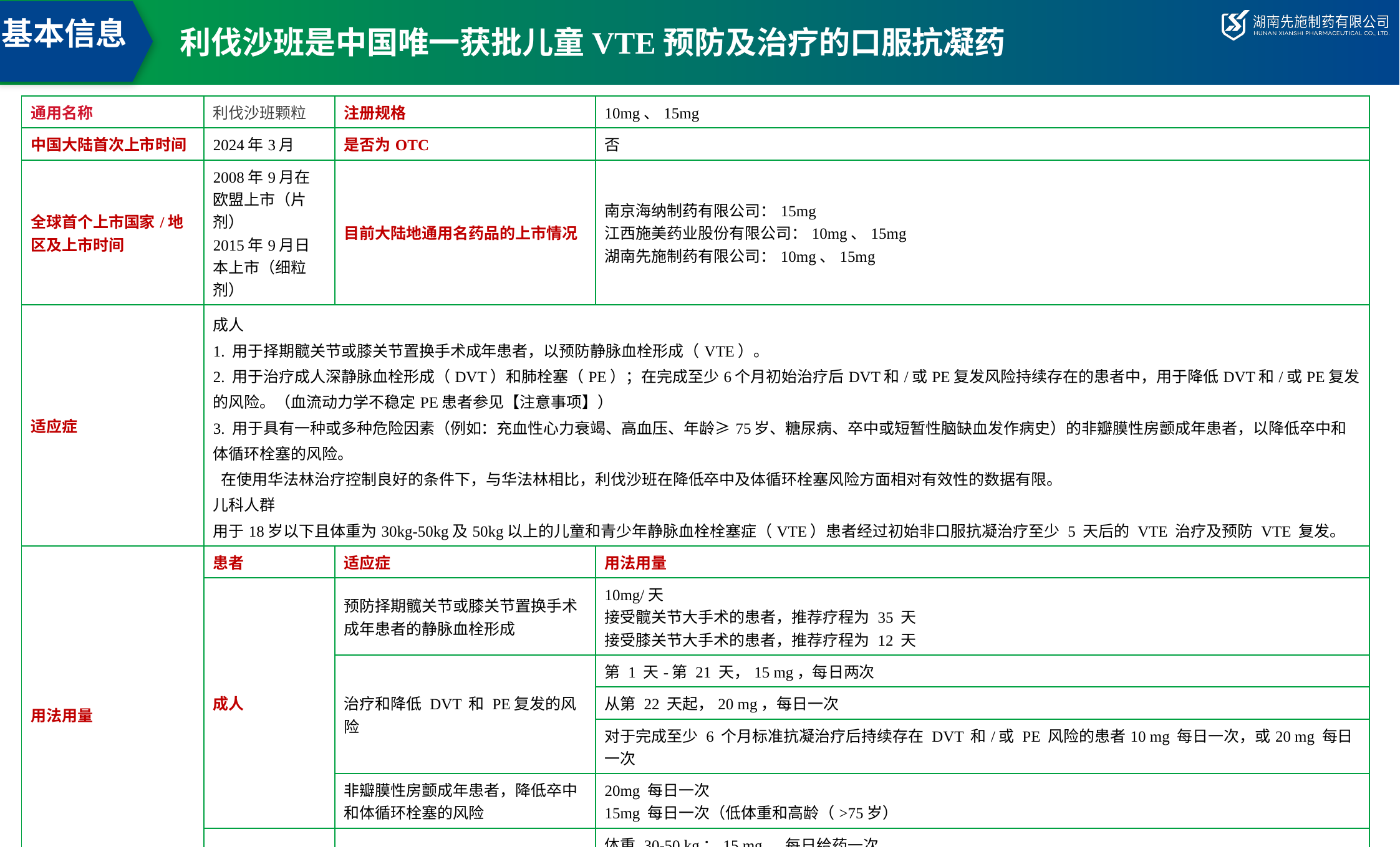

基本信息
利伐沙班是中国唯一获批儿童VTE预防及治疗的口服抗凝药
| 通用名称 | 利伐沙班颗粒 | 注册规格 | 10mg、15mg |
| --- | --- | --- | --- |
| 中国大陆首次上市时间 | 2024年3月 | 是否为OTC | 否 |
| 全球首个上市国家/地区及上市时间 | 2008年9月在欧盟上市（片剂） 2015年9月日本上市（细粒剂） | 目前大陆地通用名药品的上市情况 | 南京海纳制药有限公司：15mg 江西施美药业股份有限公司：10mg、15mg 湖南先施制药有限公司：10mg、15mg |
| 适应症 | 成人 1. 用于择期髋关节或膝关节置换手术成年患者，以预防静脉血栓形成（VTE）。 2. 用于治疗成人深静脉血栓形成（DVT）和肺栓塞（PE）；在完成至少6个月初始治疗后DVT和/或PE复发风险持续存在的患者中，用于降低DVT和/或PE复发的风险。（血流动力学不稳定PE患者参见【注意事项】） 3. 用于具有一种或多种危险因素（例如：充血性心力衰竭、高血压、年龄≥75岁、糖尿病、卒中或短暂性脑缺血发作病史）的非瓣膜性房颤成年患者，以降低卒中和体循环栓塞的风险。 在使用华法林治疗控制良好的条件下，与华法林相比，利伐沙班在降低卒中及体循环栓塞风险方面相对有效性的数据有限。 儿科人群 用于18岁以下且体重为30kg-50kg及50kg以上的儿童和青少年静脉血栓栓塞症（VTE）患者经过初始非口服抗凝治疗至少 5 天后的 VTE 治疗及预防 VTE 复发。 |  |  |
| 用法用量 | 患者 | 适应症 | 用法用量 |
|  | 成人 | 预防择期髋关节或膝关节置换手术成年患者的静脉血栓形成 | 10mg/天 接受髋关节大手术的患者，推荐疗程为 35 天 接受膝关节大手术的患者，推荐疗程为 12 天 |
|  |  | 治疗和降低 DVT 和 PE复发的风险 | 第 1 天-第 21 天，15 mg，每日两次 |
|  |  |  | 从第 22 天起，20 mg，每日一次 |
|  |  |  | 对于完成至少 6 个月标准抗凝治疗后持续存在 DVT 和/或 PE 风险的患者10 mg 每日一次，或20 mg 每日一次 |
|  |  | 非瓣膜性房颤成年患者，降低卒中和体循环栓塞的风险 | 20mg 每日一次 15mg 每日一次（低体重和高龄（>75岁） |
|  | 儿童 | VTE 及预防 VTE 复发 | 体重 30-50 kg：15 mg ，每日给药一次 体重≥50 kg：20 mg， 每日给药一次 |
| 参照药品建议 | 磺达肝葵钠：医保乙类，和利伐沙班都属于直接Xa因子抑制剂，都应用于髋、膝关节置换术后的抗凝治疗。利伐沙班干混悬剂用于儿童（出生至<18 岁）VTE 治疗的III 期研究中采用对照组为肝素类（皮下注射低分子肝素（LMWH）、皮下注射磺达肝癸钠、静脉注射普通肝素（UFH））或转为口服维生素 K 拮抗剂（VKA）的标准抗凝组。其中磺达肝葵钠相比LMWH和UFH、不抑制Ⅱa（凝血酶），大大降低出血风险，几乎不诱发肝素诱导的血小板减少症（HIT）。同时磺达肝葵钠相比VKA，固定剂量，无食物相互作用‌，无需常规凝血监测，临床应用更广泛，故作为主要参照品。 |  |  |